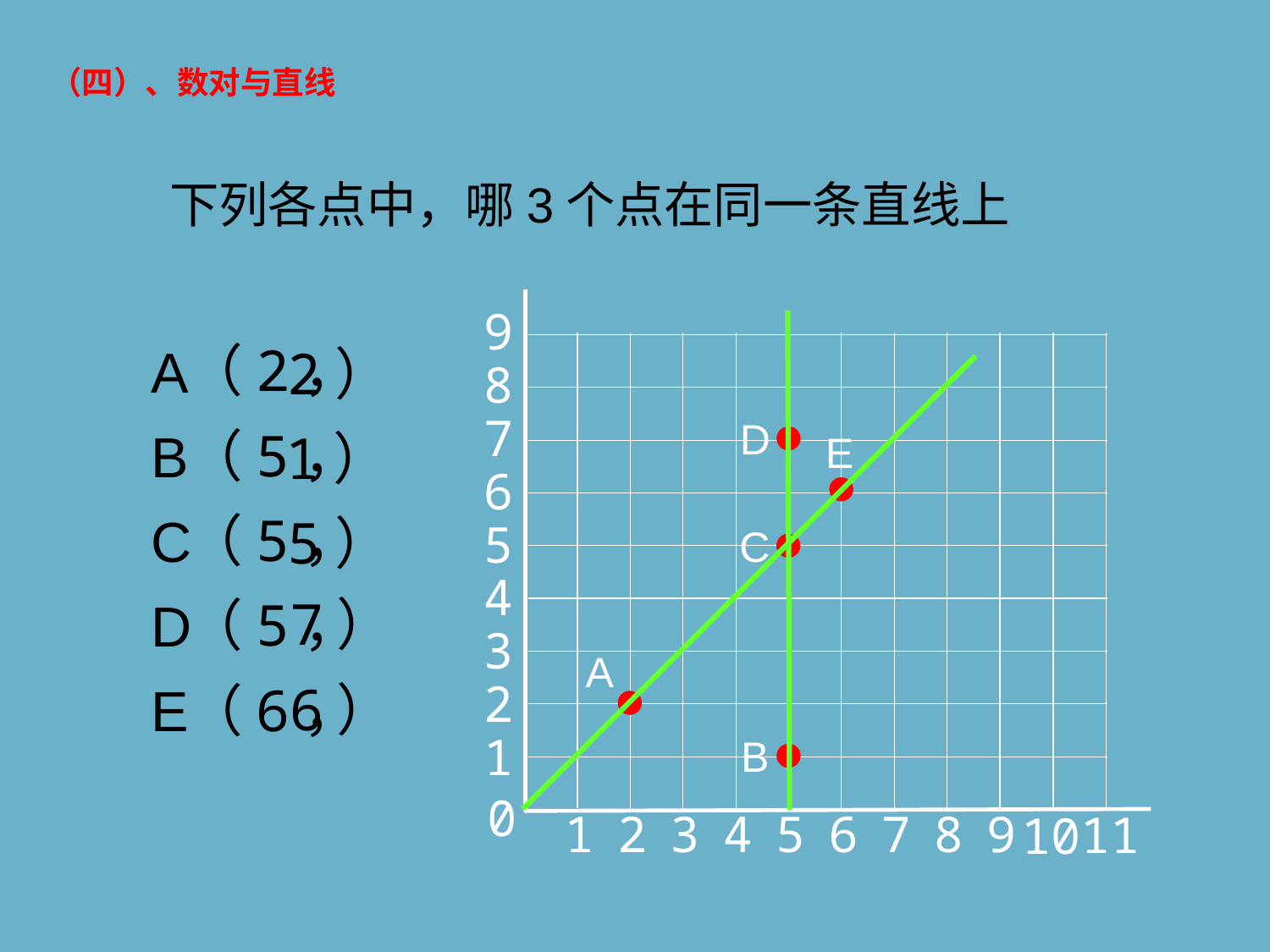

（四）、数对与直线
下列各点中，哪3个点在同一条直线上
9
8
7
6
5
4
3
2
1
0
1
2
3
4
5
6
7
8
9
11
10
（2，
A
2）
（5，
B
1）
（5，
C
5）
7）
（5，
D
6）
（6，
E
D
E

C

A

B